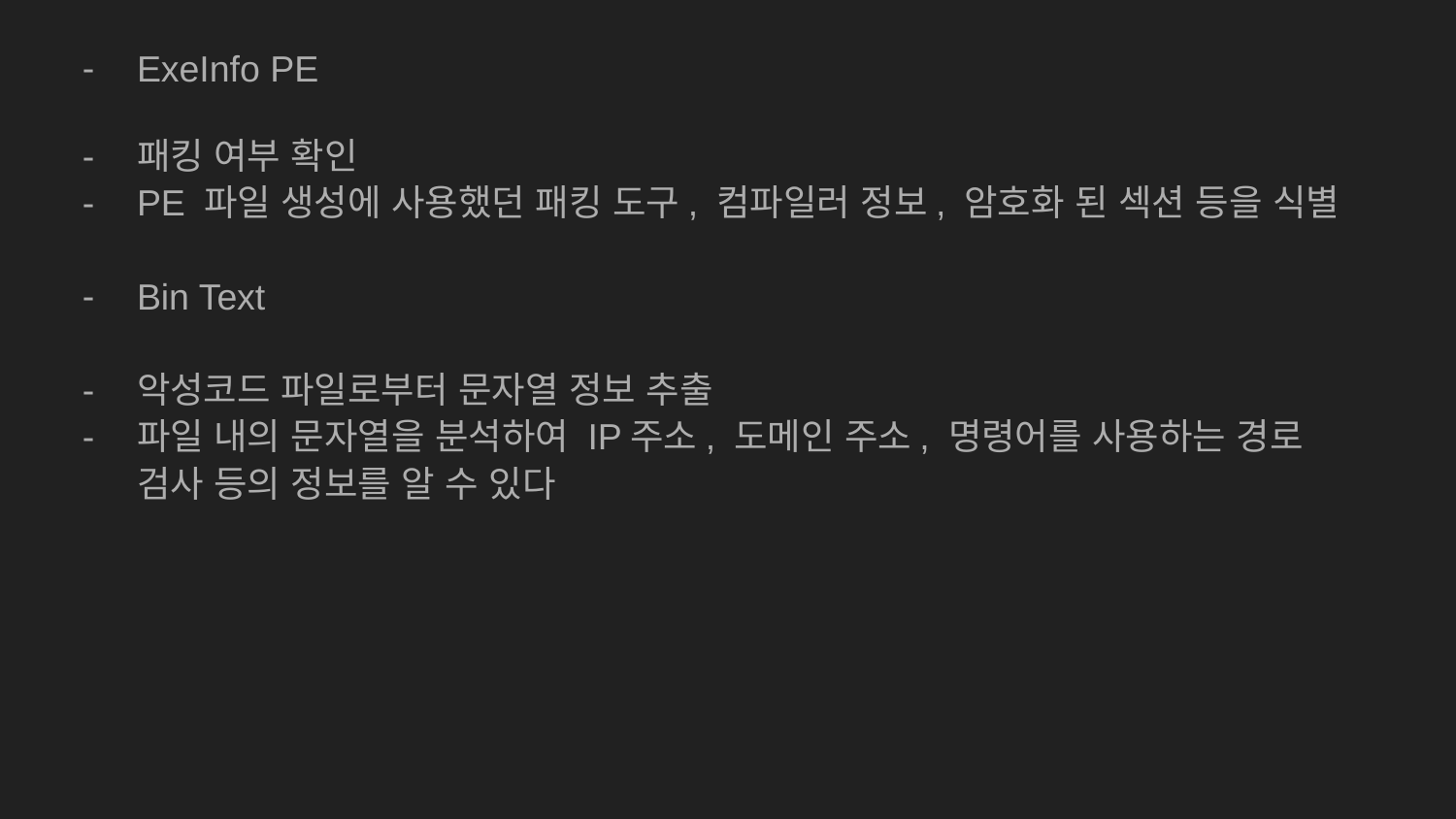

ExeInfo PE
패킹 여부 확인
PE 파일 생성에 사용했던 패킹 도구, 컴파일러 정보, 암호화 된 섹션 등을 식별
Bin Text
악성코드 파일로부터 문자열 정보 추출
파일 내의 문자열을 분석하여 IP주소, 도메인 주소, 명령어를 사용하는 경로 검사 등의 정보를 알 수 있다